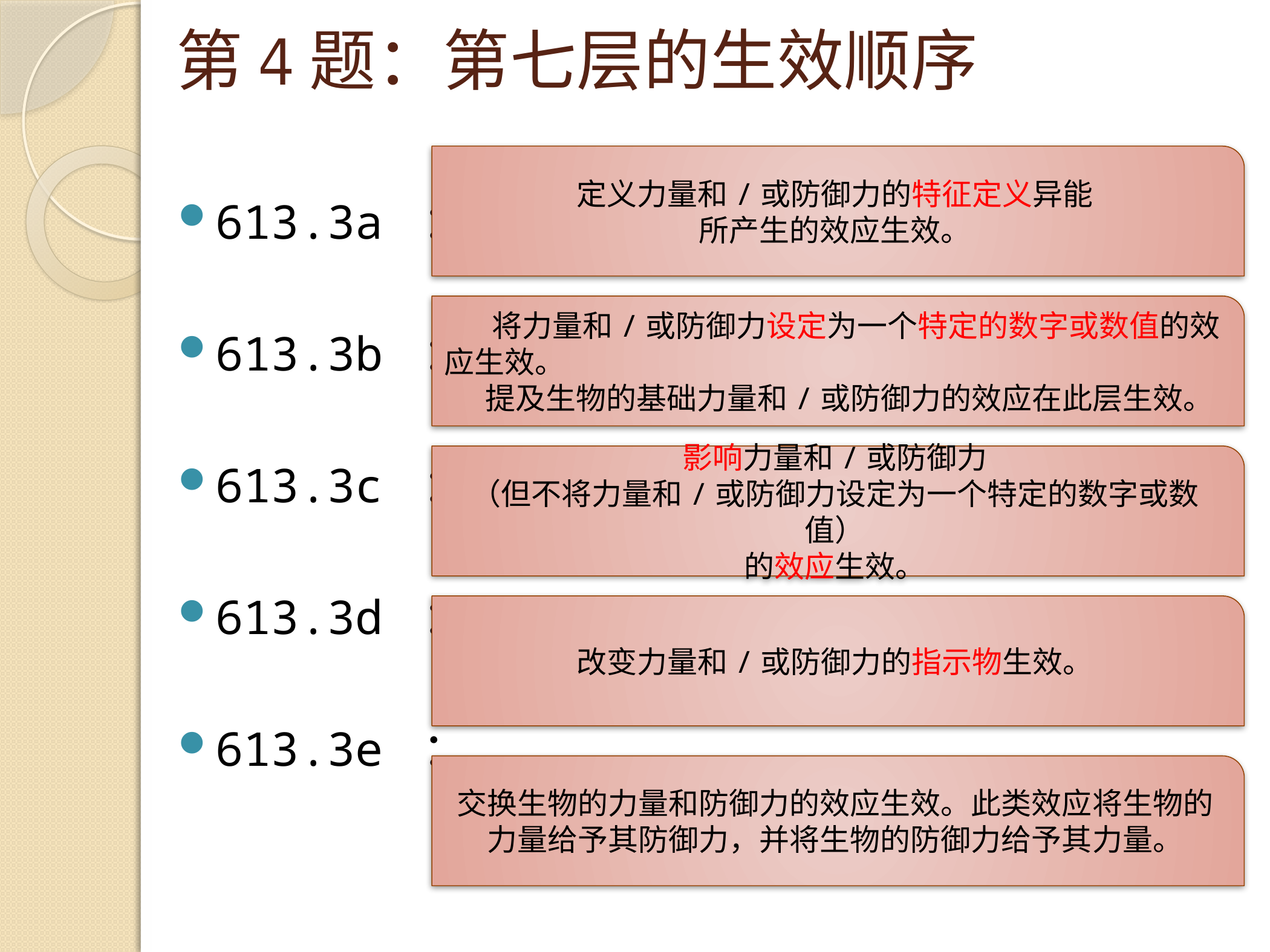

# 第4题：第七层的生效顺序
定义力量和/或防御力的特征定义异能
所产生的效应生效。
613.3a ：

613.3b ：

613.3c ：

613.3d ：

613.3e ：
      将力量和/或防御力设定为一个特定的数字或数值的效应生效。
     提及生物的基础力量和/或防御力的效应在此层生效。
影响力量和/或防御力
（但不将力量和/或防御力设定为一个特定的数字或数值）
的效应生效。
改变力量和/或防御力的指示物生效。
交换生物的力量和防御力的效应生效。此类效应将生物的力量给予其防御力，并将生物的防御力给予其力量。